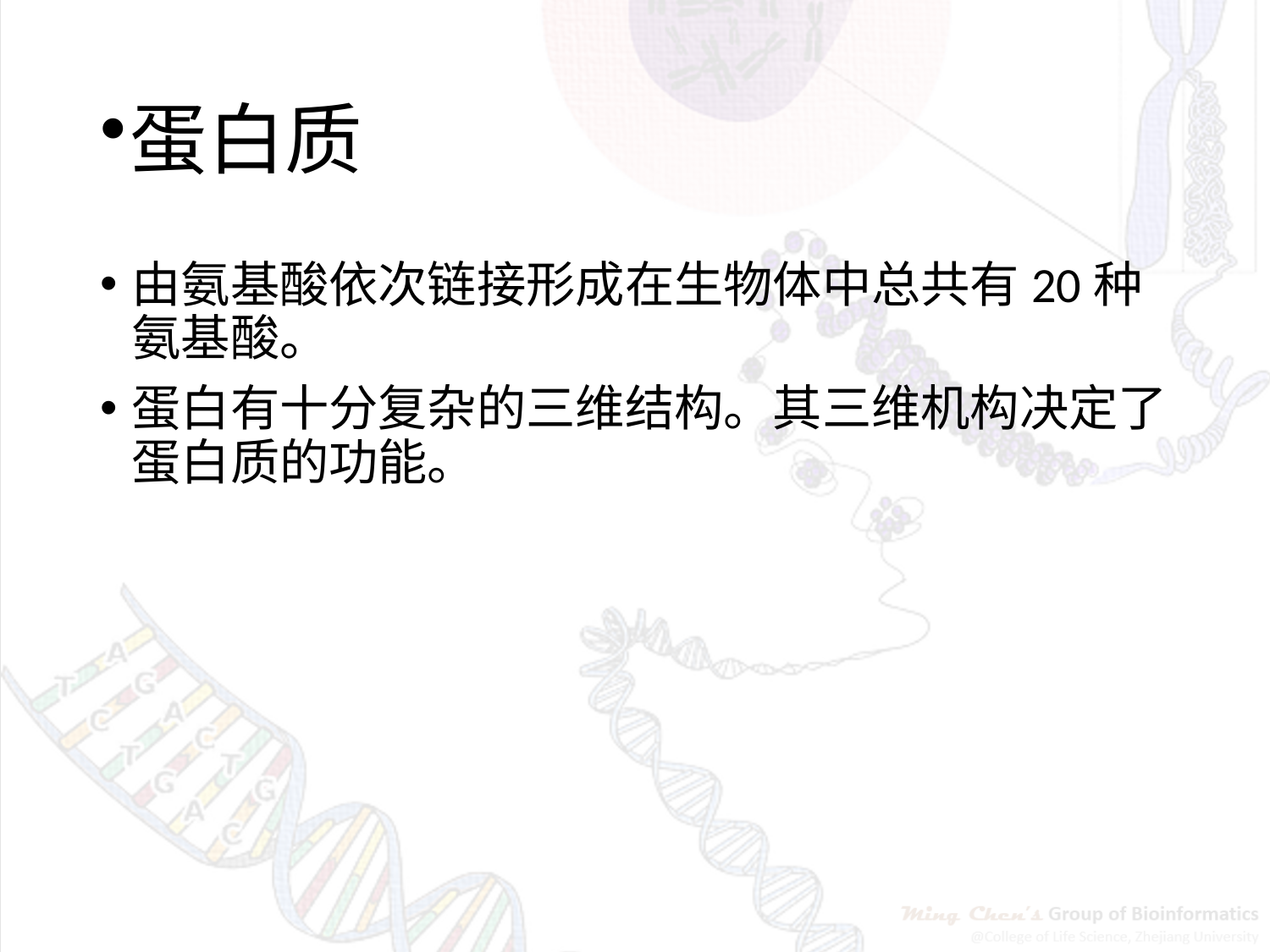

# 蛋白质
由氨基酸依次链接形成在生物体中总共有20种氨基酸。
蛋白有十分复杂的三维结构。其三维机构决定了蛋白质的功能。